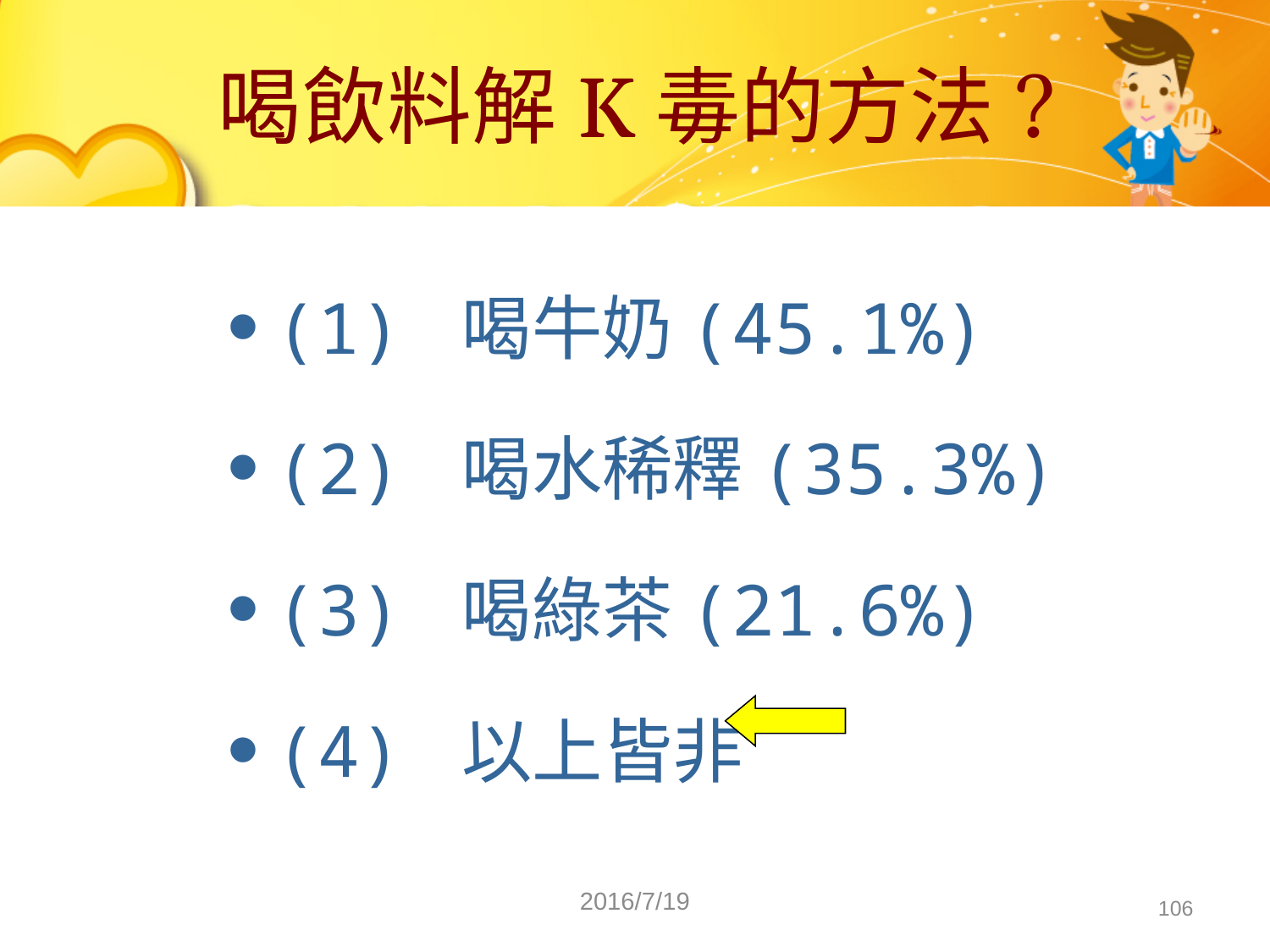

# 喝飲料解K毒的方法?

(1) 喝牛奶(45.1%)
(2) 喝水稀釋(35.3%)
(3) 喝綠茶(21.6%)
(4) 以上皆非

2016/7/19
106